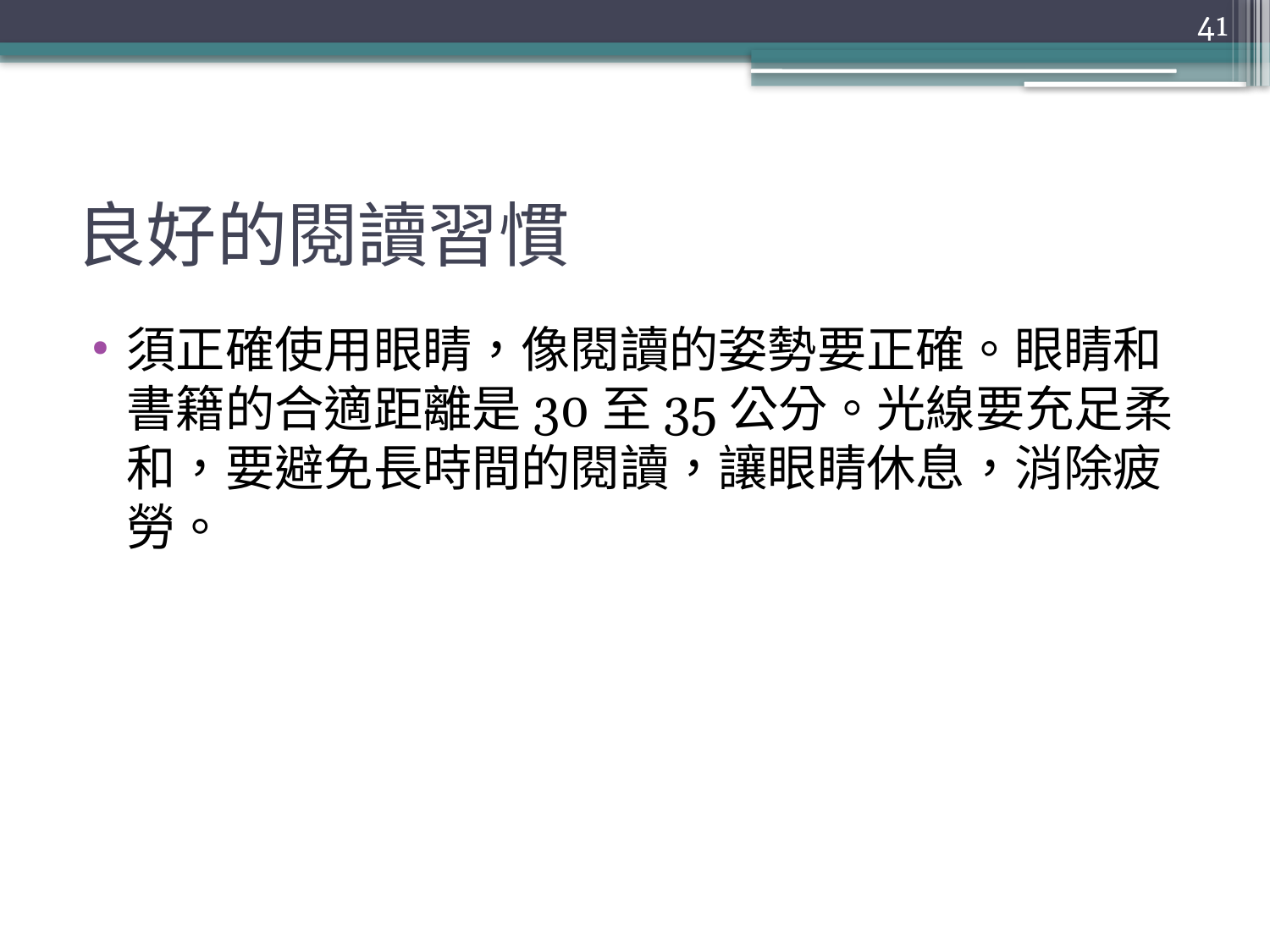

41

# 良好的閱讀習慣
須正確使用眼睛，像閱讀的姿勢要正確。眼睛和書籍的合適距離是30至35公分。光線要充足柔和，要避免長時間的閱讀，讓眼睛休息，消除疲勞。